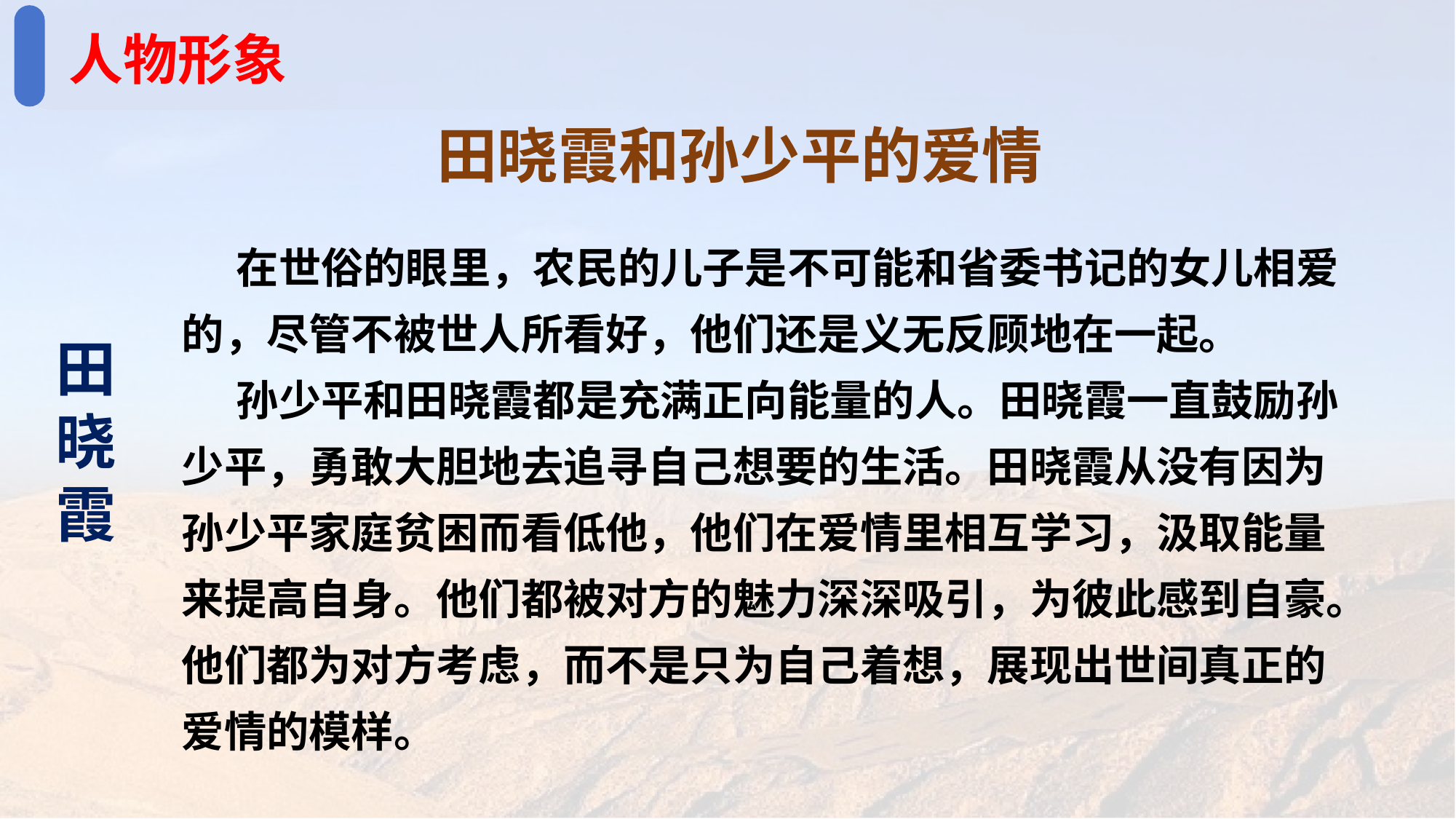

人物形象
田晓霞和孙少平的爱情
在世俗的眼里，农民的儿子是不可能和省委书记的女儿相爱的，尽管不被世人所看好，他们还是义无反顾地在一起。
孙少平和田晓霞都是充满正向能量的人。田晓霞一直鼓励孙少平，勇敢大胆地去追寻自己想要的生活。田晓霞从没有因为孙少平家庭贫困而看低他，他们在爱情里相互学习，汲取能量来提高自身。他们都被对方的魅力深深吸引，为彼此感到自豪。他们都为对方考虑，而不是只为自己着想，展现出世间真正的爱情的模样。
田晓霞